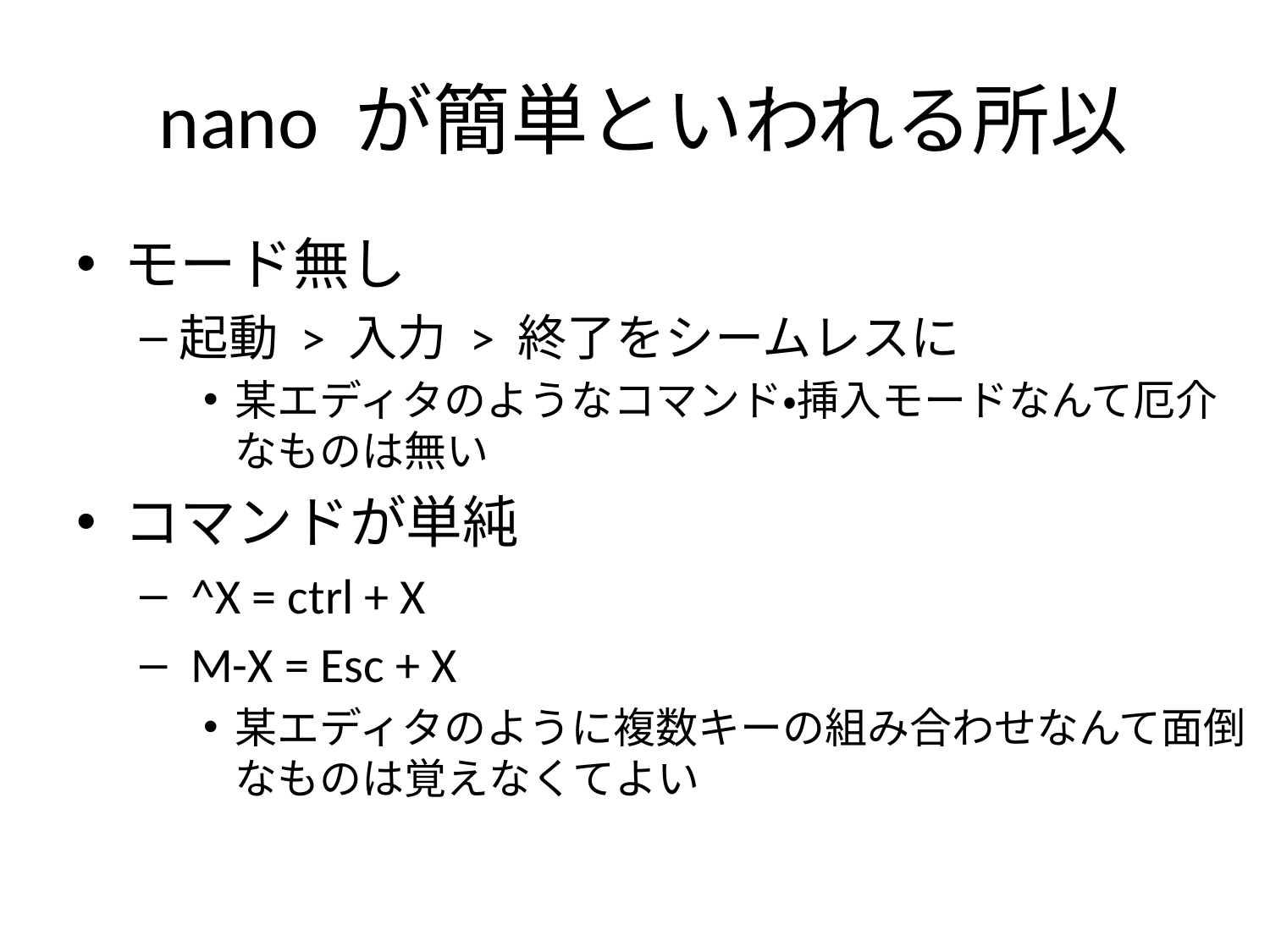

# nano が簡単といわれる所以
モード無し
起動 > 入力 > 終了をシームレスに
某エディタのようなコマンド・挿入モードなんて厄介なものは無い
コマンドが単純
 ^X = ctrl + X
 M-X = Esc + X
某エディタのように複数キーの組み合わせなんて面倒なものは覚えなくてよい